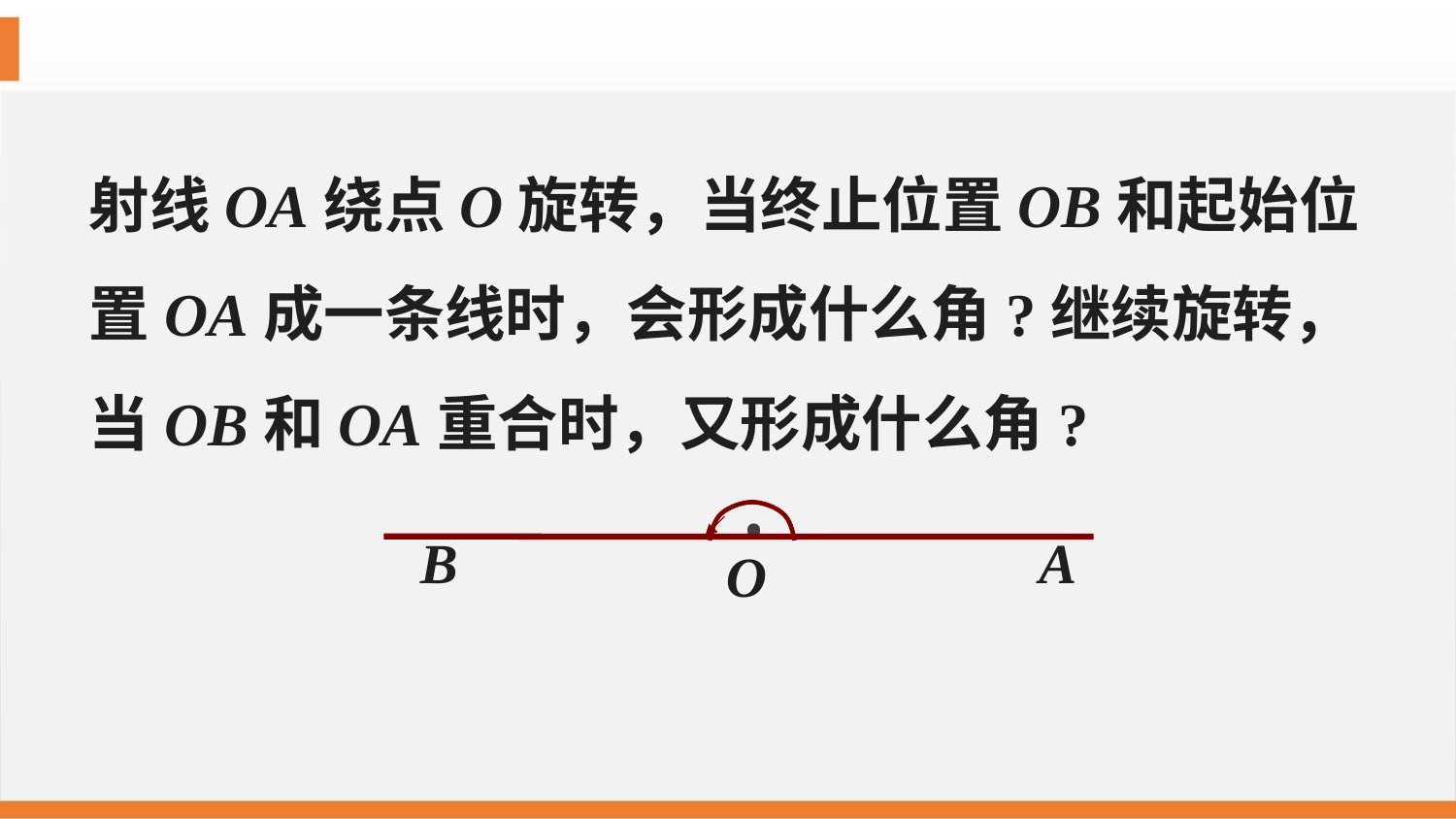

射线OA绕点O旋转，当终止位置OB和起始位置OA成一条线时，会形成什么角?继续旋转，当OB和OA重合时，又形成什么角?
•

B
A
O